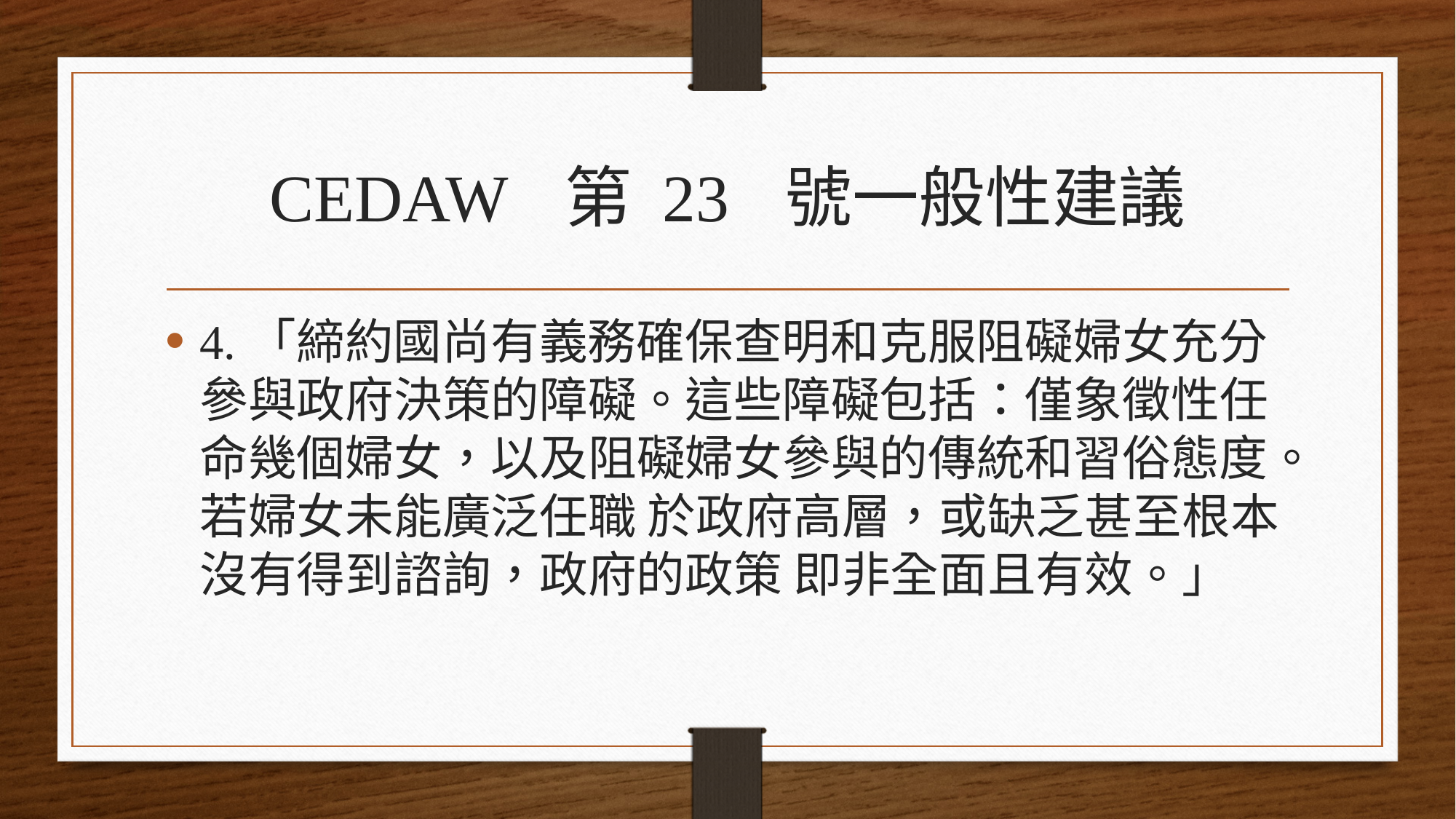

# CEDAW 第 23 號一般性建議
4.「締約國尚有義務確保查明和克服阻礙婦女充分參與政府決策的障礙。這些障礙包括：僅象徵性任命幾個婦女，以及阻礙婦女參與的傳統和習俗態度。若婦女未能廣泛任職 於政府高層，或缺乏甚至根本沒有得到諮詢，政府的政策 即非全面且有效。」